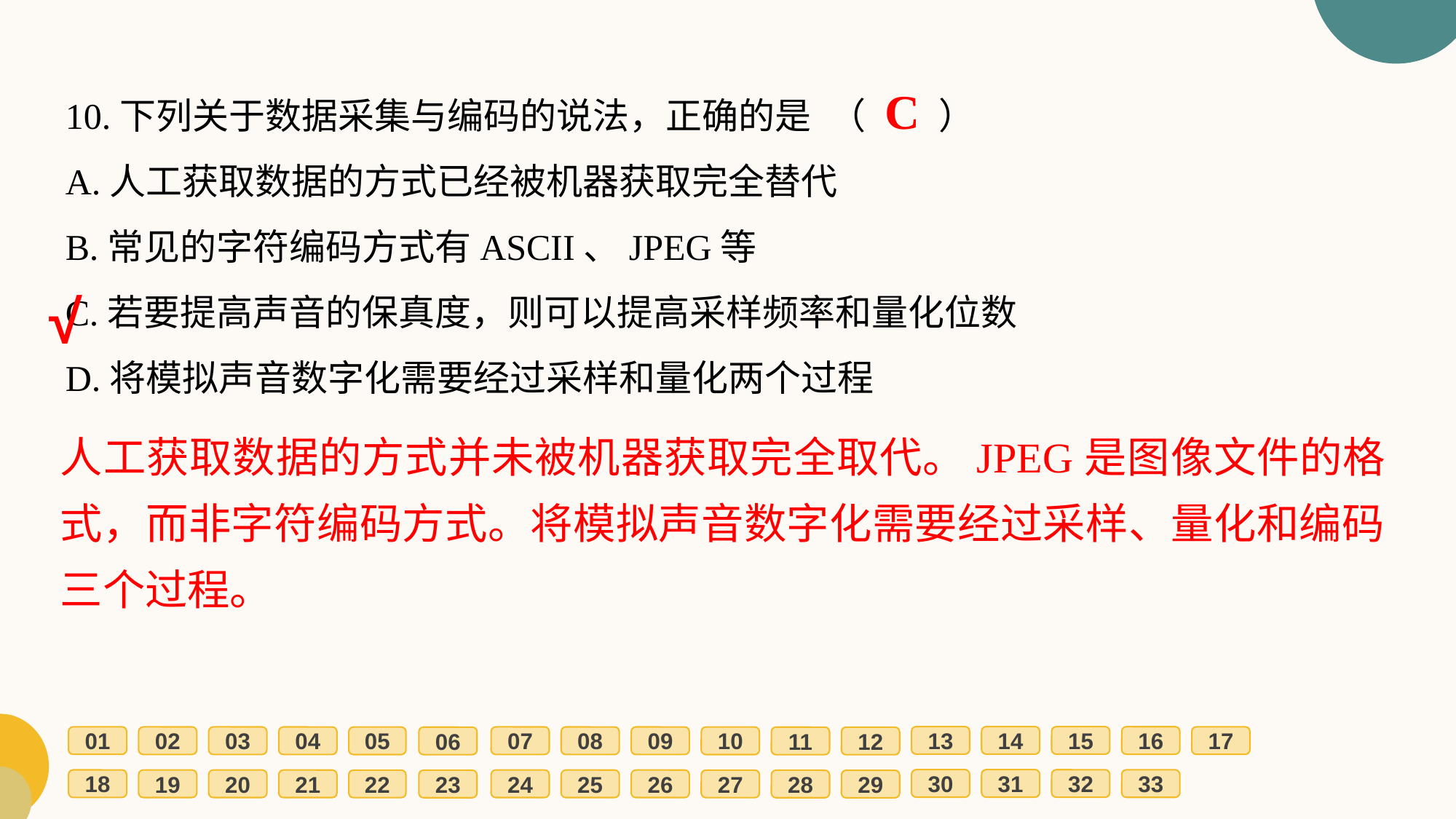

10.下列关于数据采集与编码的说法，正确的是	（　　）
A.人工获取数据的方式已经被机器获取完全替代
B.常见的字符编码方式有ASCII、JPEG等
C.若要提高声音的保真度，则可以提高采样频率和量化位数
D.将模拟声音数字化需要经过采样和量化两个过程
C
√
人工获取数据的方式并未被机器获取完全取代。JPEG是图像文件的格式，而非字符编码方式。将模拟声音数字化需要经过采样、量化和编码三个过程。